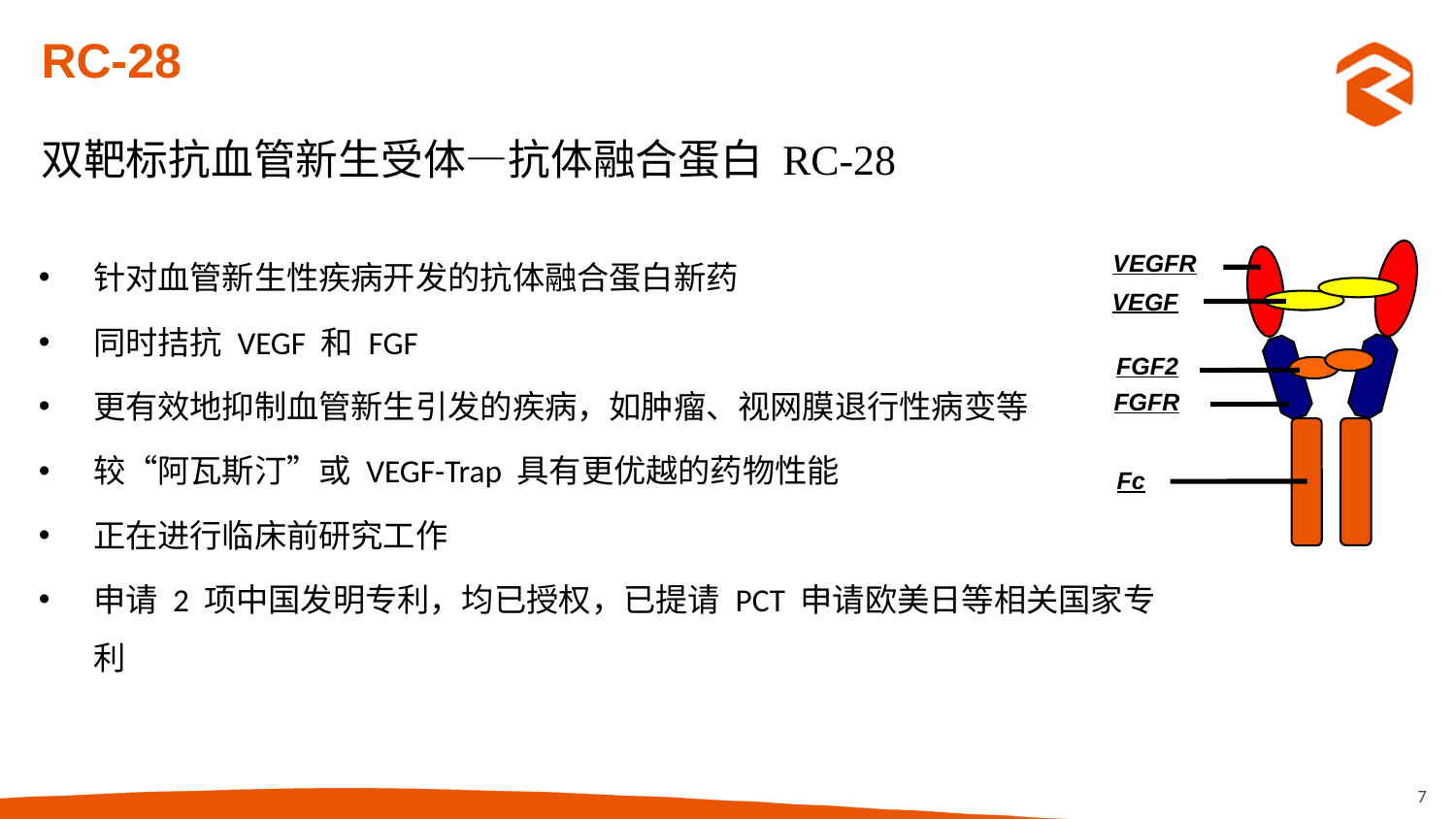

RC-28
双靶标抗血管新生受体—抗体融合蛋白 RC-28
针对血管新生性疾病开发的抗体融合蛋白新药
同时拮抗 VEGF 和 FGF
更有效地抑制血管新生引发的疾病，如肿瘤、视网膜退行性病变等
较“阿瓦斯汀”或 VEGF-Trap 具有更优越的药物性能
正在进行临床前研究工作
申请 2 项中国发明专利，均已授权，已提请 PCT 申请欧美日等相关国家专利

VEGFR

VEGF

FGF2

FGFR

Fc

7